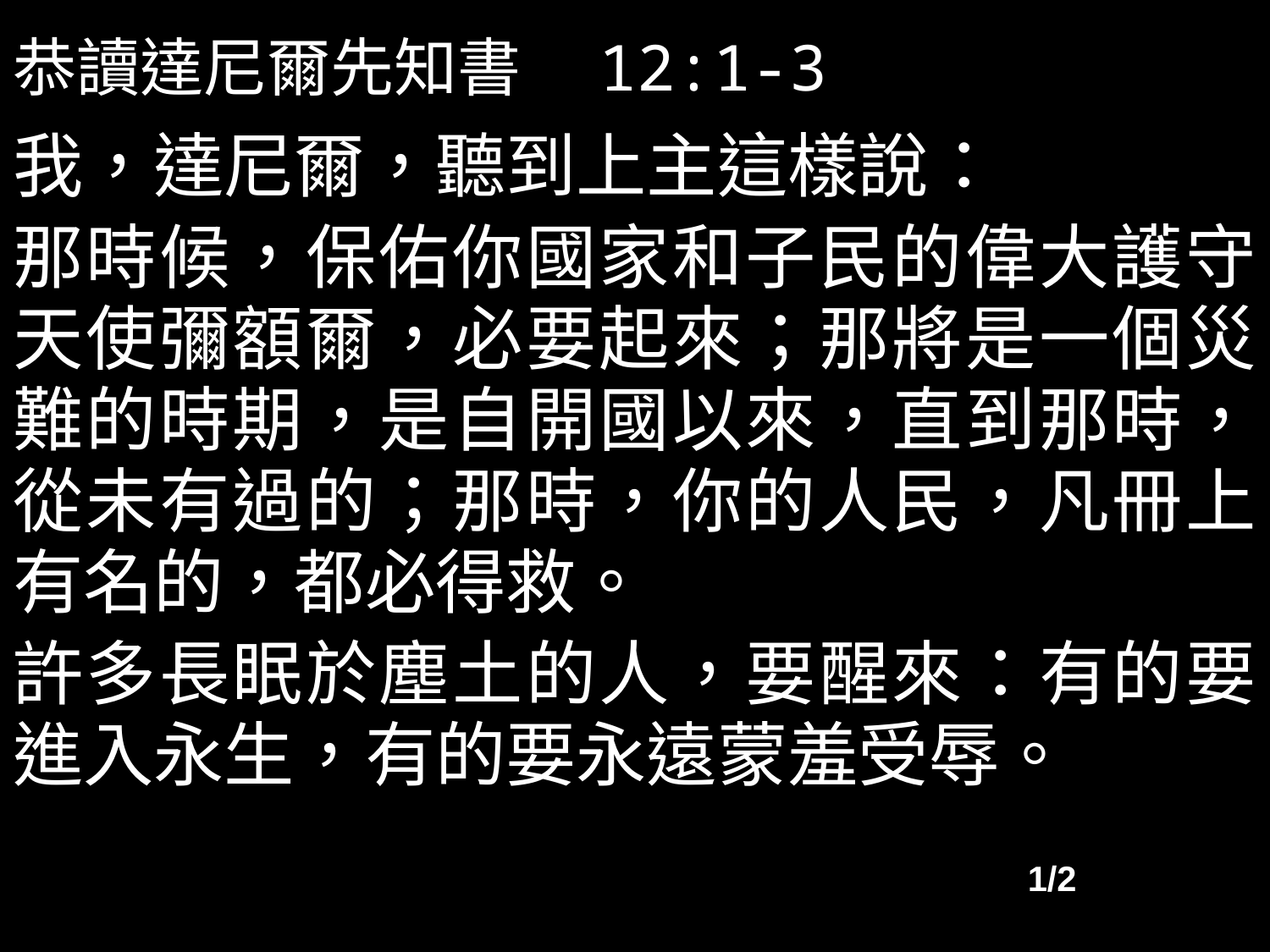

恭讀達尼爾先知書　12:1-3
我，達尼爾，聽到上主這樣說：
那時候，保佑你國家和子民的偉大護守天使彌額爾，必要起來；那將是一個災難的時期，是自開國以來，直到那時，從未有過的；那時，你的人民，凡冊上有名的，都必得救。
許多長眠於塵土的人，要醒來：有的要進入永生，有的要永遠蒙羞受辱。
1/2